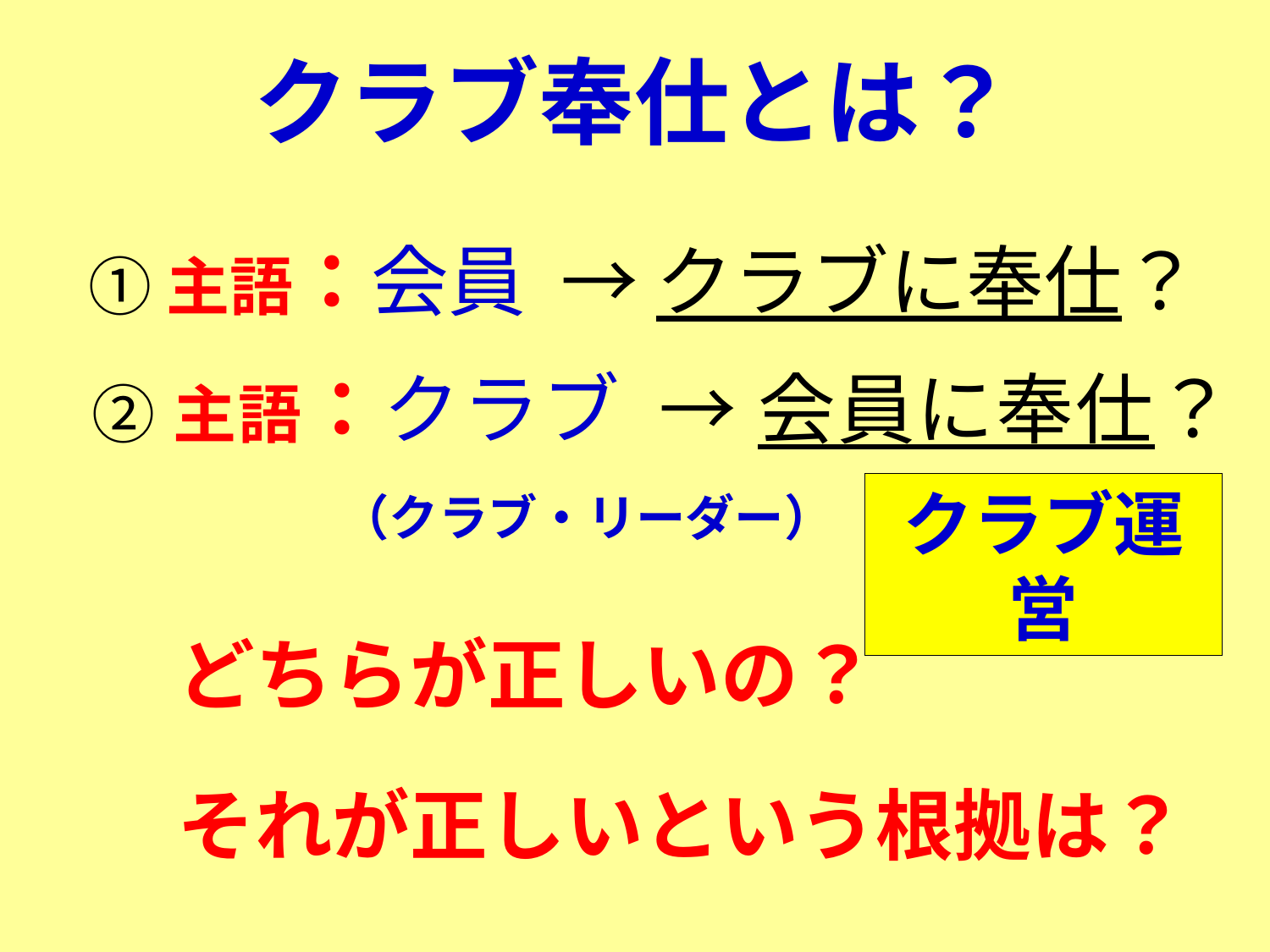

クラブ奉仕とは？

　 ① 主語：会員  → クラブに奉仕？

　 ② 主語：クラブ  → 会員に奉仕？
クラブ運営
           （クラブ・リーダー）
どちらが正しいの？

それが正しいという根拠は？